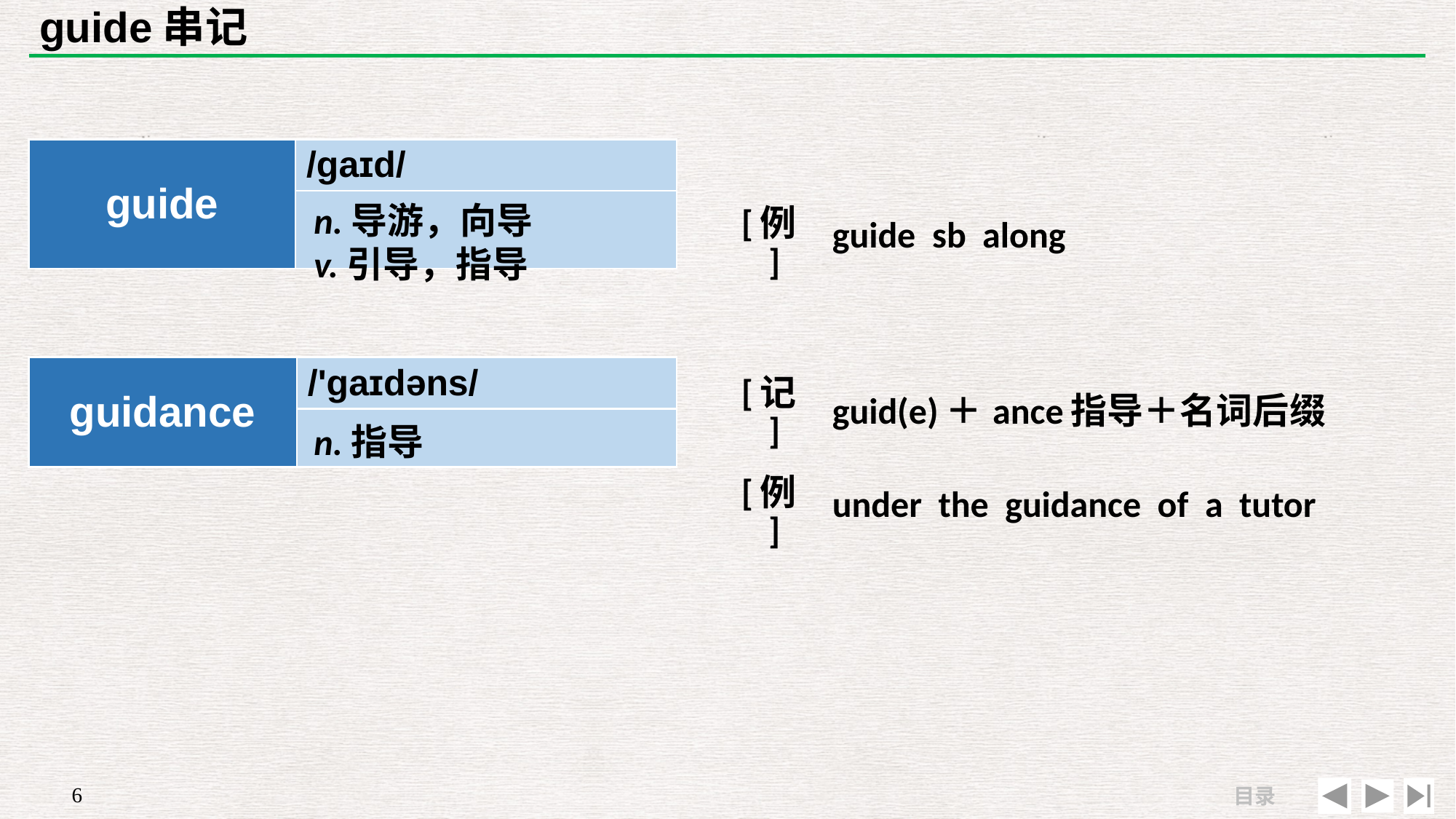

# guide串记

| guide | /ɡaɪd/ |
| --- | --- |
|  |  |
|  |  |
| --- | --- |
| [例] | guide sb along |
n.导游，向导
v.引导，指导
| guidance | /'ɡaɪdəns/ |
| --- | --- |
|  |  |
| [记] | guid(e)＋ance指导＋名词后缀 |
| --- | --- |
| [例] | under the guidance of a tutor |
n.指导